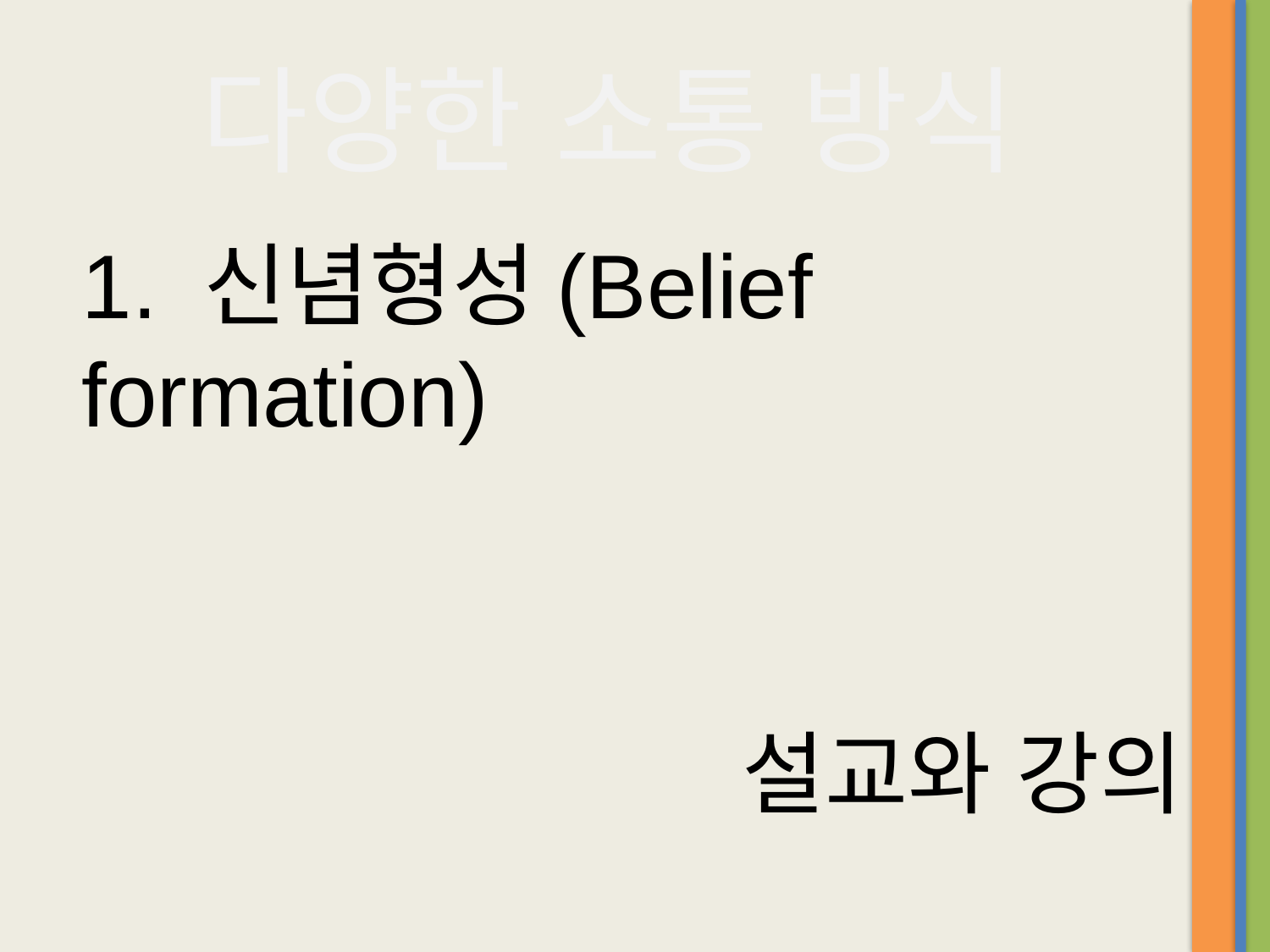

# 다양한 소통 방식
1. 신념형성(Belief formation)

설교와 강의